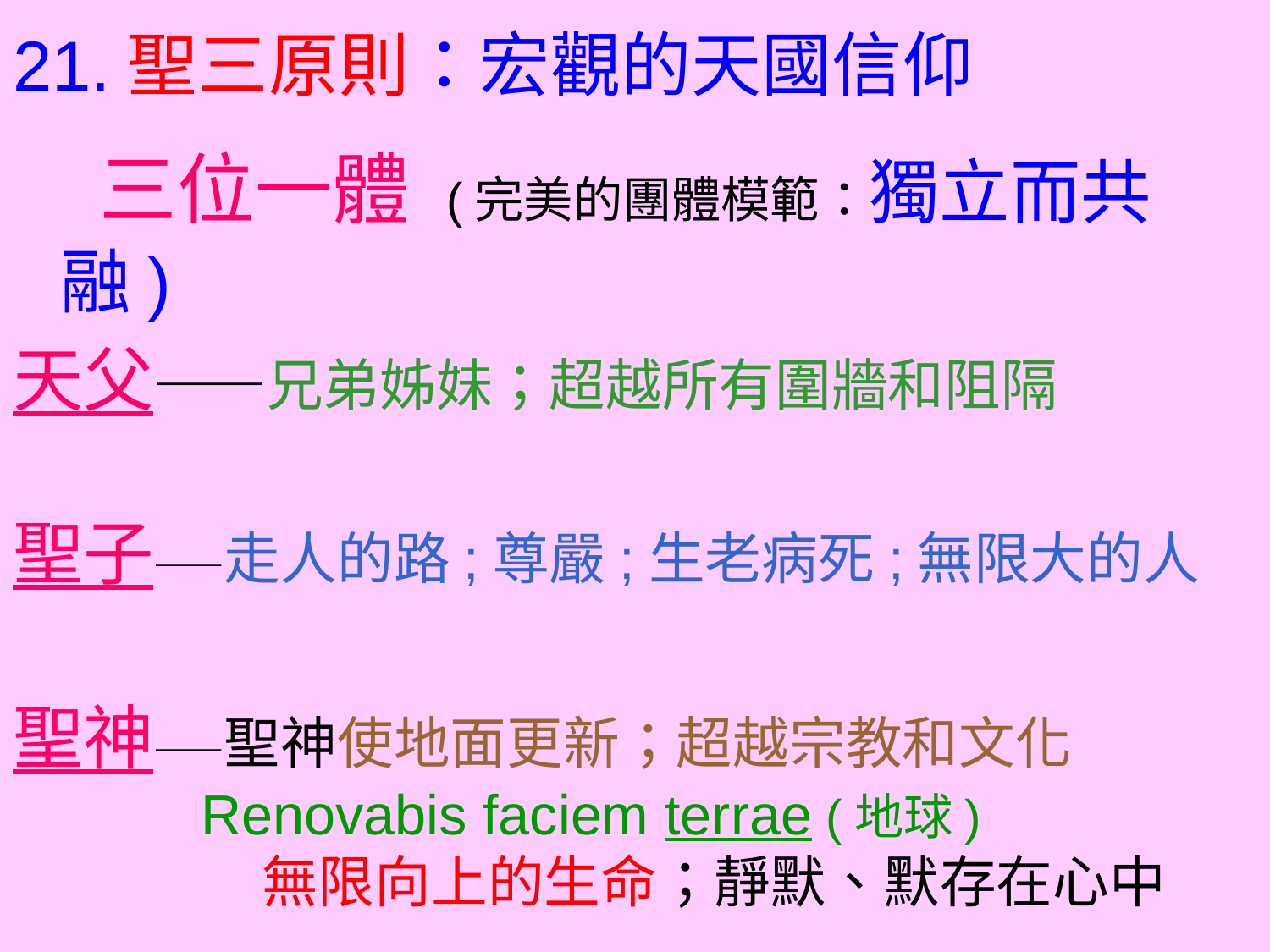

# 21.聖三原則：宏觀的天國信仰
   三位一體 (完美的團體模範：獨立而共融)
天父——兄弟姊妹；超越所有圍牆和阻隔
聖子——走人的路;尊嚴;生老病死;無限大的人

聖神——聖神使地面更新；超越宗教和文化
          Renovabis faciem terrae (地球)
            無限向上的生命；靜默、默存在心中